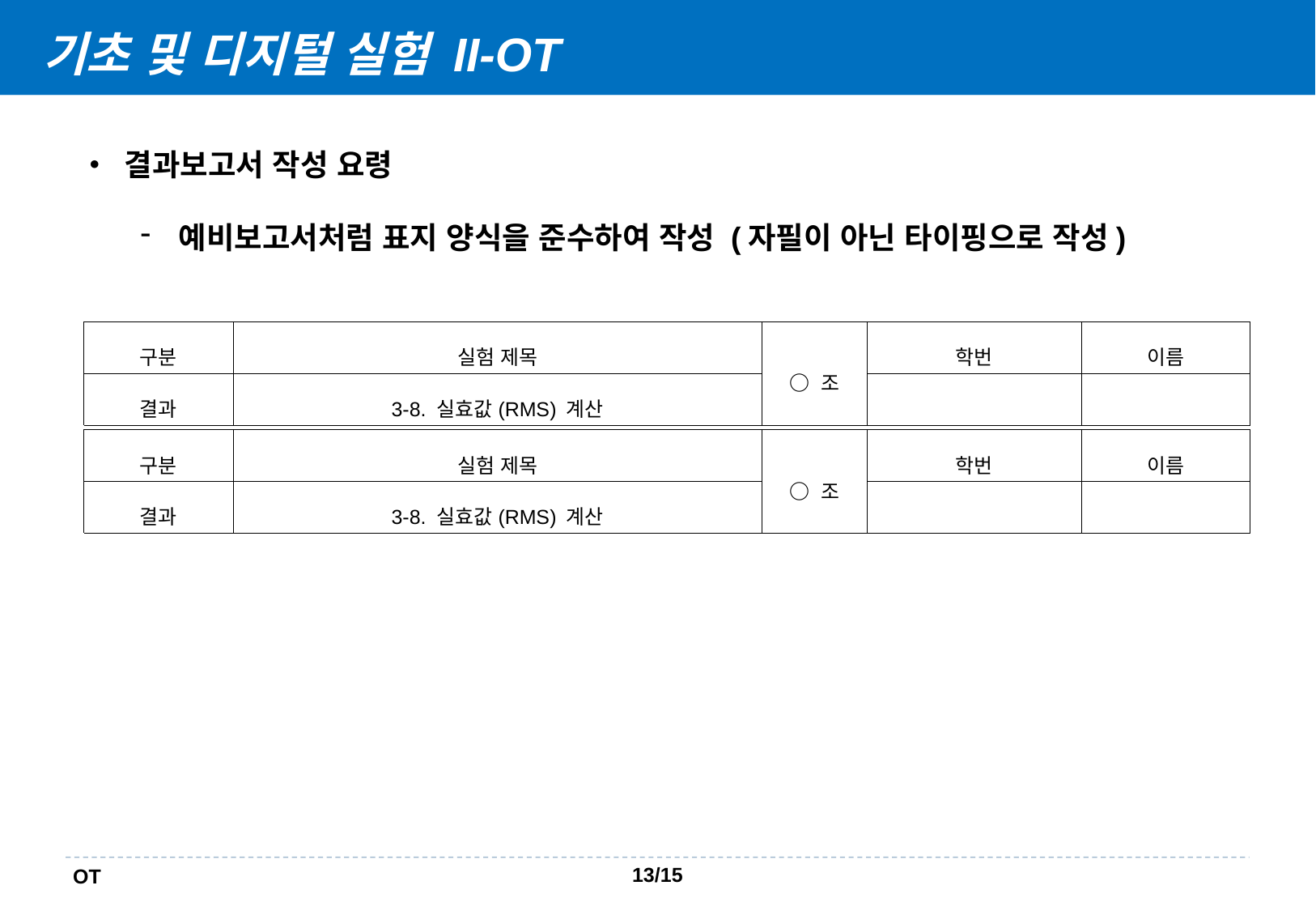

# 기초 및 디지털 실험 II-OT
• 결과보고서 작성 요령

예비보고서처럼 표지 양식을 준수하여 작성 (자필이 아닌 타이핑으로 작성)
| 구분 | 실험 제목 | ○ 조 | 학번 | 이름 |
| --- | --- | --- | --- | --- |
| 결과 | 3-8. 실효값(RMS) 계산 |  |  |  |
| 구분 | 실험 제목 | ○ 조 | 학번 | 이름 |
| --- | --- | --- | --- | --- |
| 결과 | 3-8. 실효값(RMS) 계산 |  |  |  |